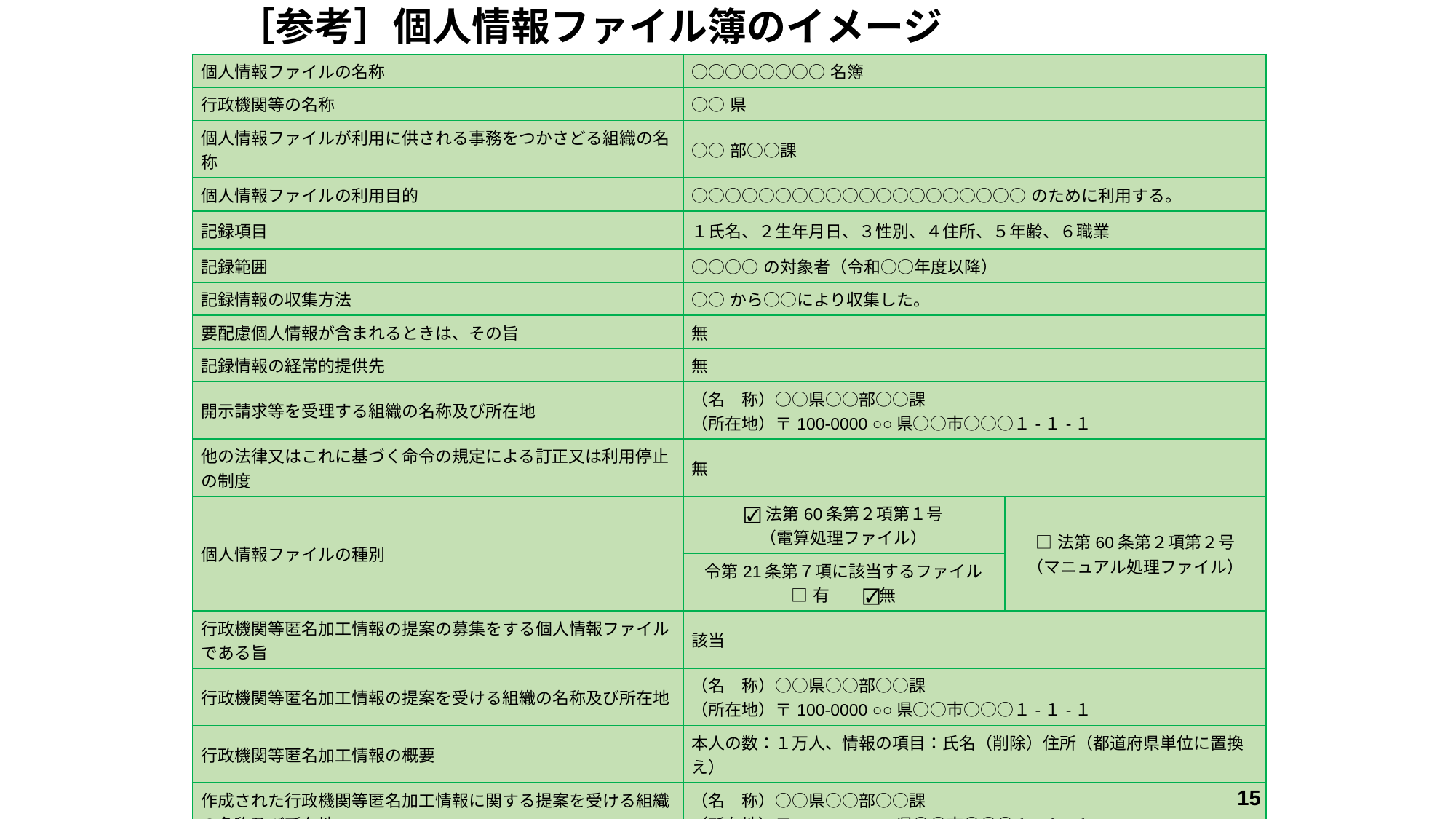

［参考］個人情報ファイル簿のイメージ
| 個人情報ファイルの名称 | ○○○○○○○○名簿 |  |
| --- | --- | --- |
| 行政機関等の名称 | ○○県 |  |
| 個人情報ファイルが利用に供される事務をつかさどる組織の名称 | ○○部○○課 |  |
| 個人情報ファイルの利用目的 | ○○○○○○○○○○○○○○○○○○○○のために利用する。 |  |
| 記録項目 | １氏名、２生年月日、３性別、４住所、５年齢、６職業 |  |
| 記録範囲 | ○○○○の対象者（令和○○年度以降） |  |
| 記録情報の収集方法 | ○○から○○により収集した。 |  |
| 要配慮個人情報が含まれるときは、その旨 | 無 |  |
| 記録情報の経常的提供先 | 無 |  |
| 開示請求等を受理する組織の名称及び所在地 | （名　称）○○県○○部○○課 （所在地）〒100-0000 ○○県○○市○○○１-１-１ |  |
| 他の法律又はこれに基づく命令の規定による訂正又は利用停止の制度 | 無 |  |
| 個人情報ファイルの種別 | ☑法第60条第２項第１号 （電算処理ファイル） | □法第60条第２項第２号 （マニュアル処理ファイル） |
|  | 令第21条第７項に該当するファイル □有　　☑無 |  |
| 行政機関等匿名加工情報の提案の募集をする個人情報ファイルである旨 | 該当 |  |
| 行政機関等匿名加工情報の提案を受ける組織の名称及び所在地 | （名　称）○○県○○部○○課 （所在地）〒100-0000 ○○県○○市○○○１-１-１ |  |
| 行政機関等匿名加工情報の概要 | 本人の数：１万人、情報の項目：氏名（削除）住所（都道府県単位に置換え） |  |
| 作成された行政機関等匿名加工情報に関する提案を受ける組織の名称及び所在地 | （名　称）○○県○○部○○課 （所在地）〒100-0000 ○○県○○市○○○１-１-１ |  |
| 作成された行政機関等匿名加工情報に関する提案をすることができる期間 | 令和○年○月○日～令和○年○月○日 |  |
| 記録情報に条例要配慮個人情報が含まれているときはその旨 | 含まない |  |
| 備　　　考 |  |  |
15